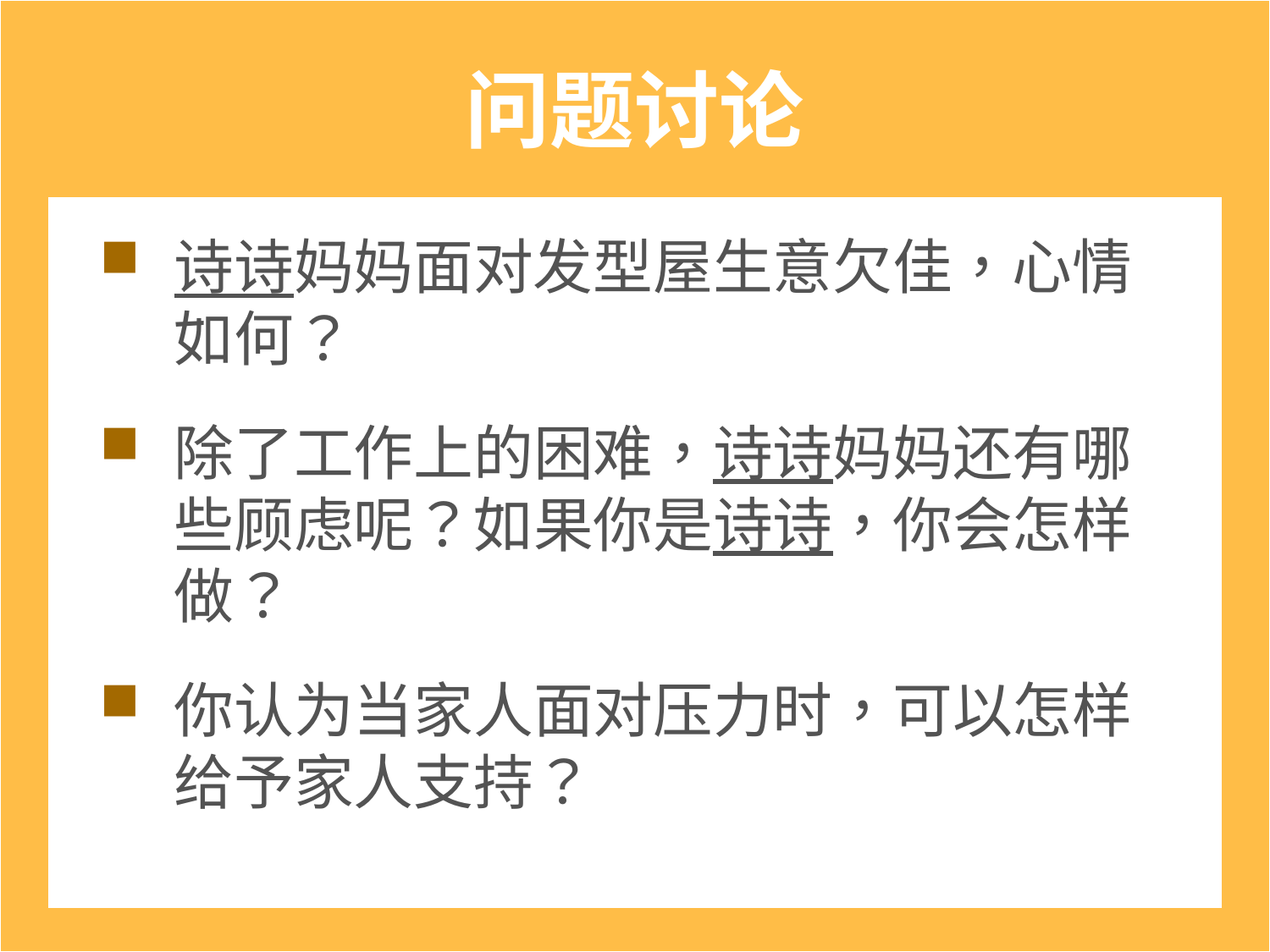

问题讨论
诗诗妈妈面对发型屋生意欠佳，心情如何？
除了工作上的困难，诗诗妈妈还有哪些顾虑呢？如果你是诗诗，你会怎样做？
你认为当家人面对压力时，可以怎样给予家人支持？